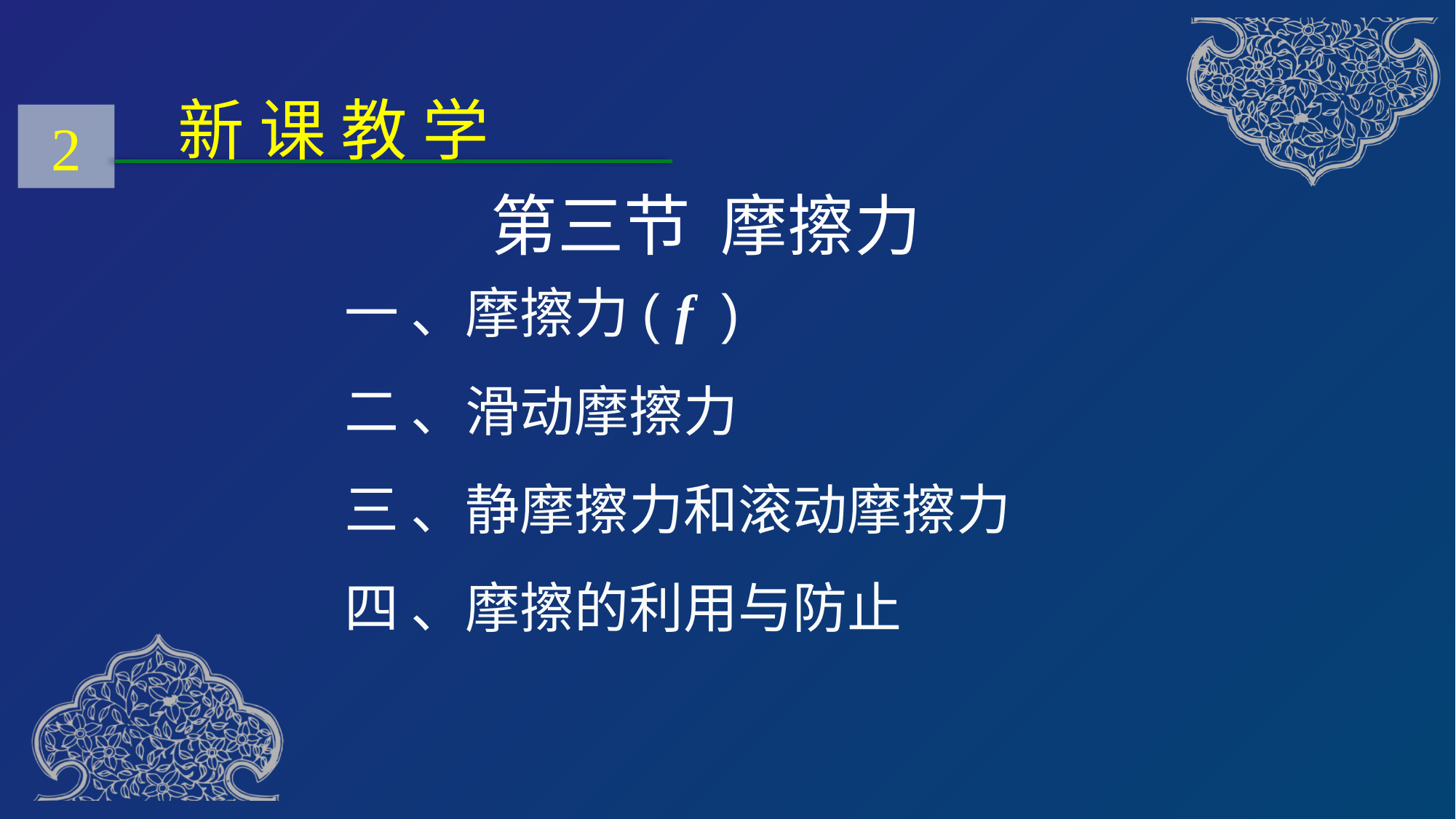

新 课 教 学

2
第三节  摩擦力
一 、摩擦力( f  )
二 、滑动摩擦力
三 、静摩擦力和滚动摩擦力
四 、摩擦的利用与防止